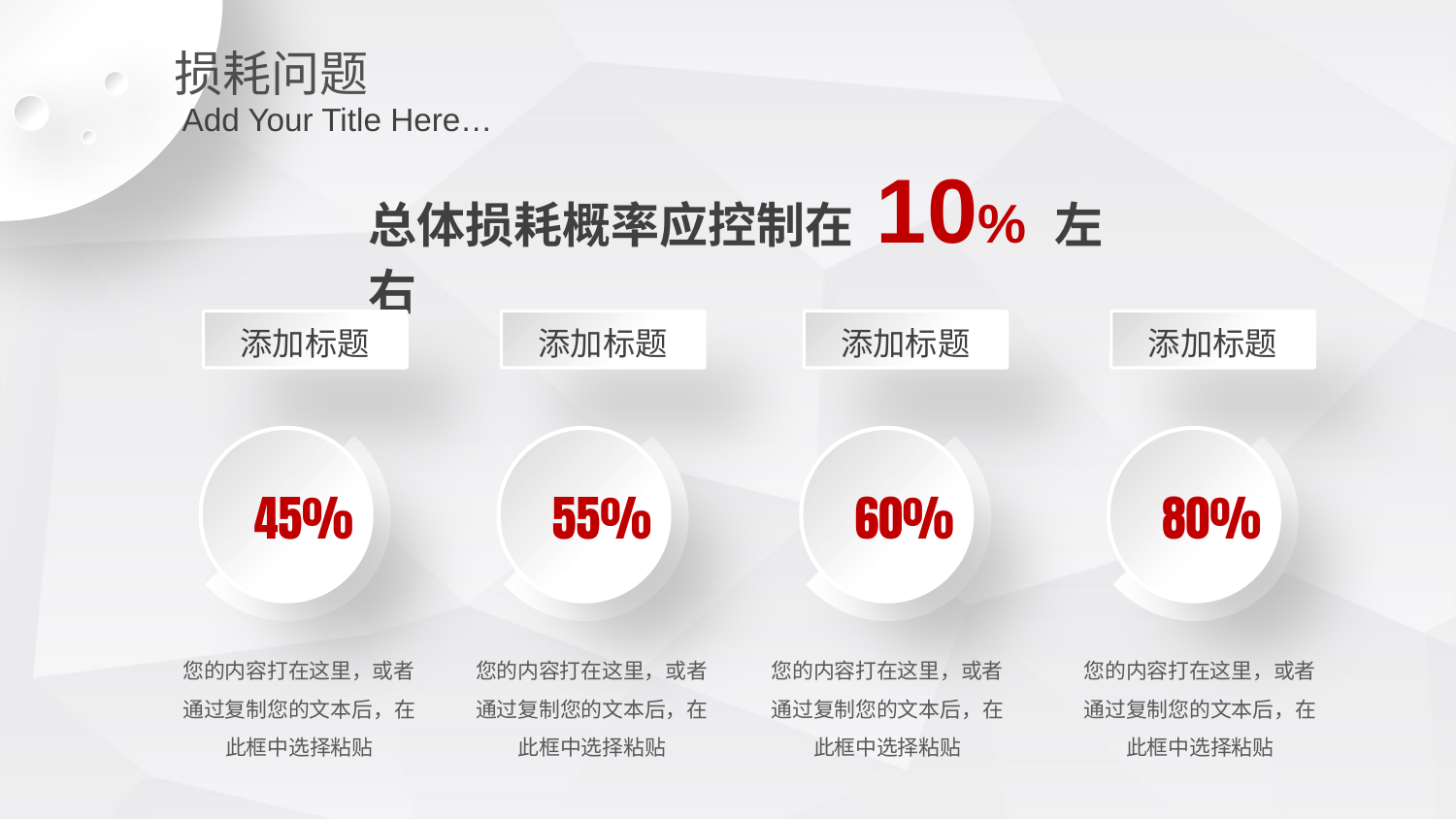

损耗问题

Add Your Title Here…

总体损耗概率应控制在 10% 左右

添加标题
添加标题
添加标题
添加标题

45%
55%
60%
80%

您的内容打在这里，或者通过复制您的文本后，在此框中选择粘贴
您的内容打在这里，或者通过复制您的文本后，在此框中选择粘贴
您的内容打在这里，或者通过复制您的文本后，在此框中选择粘贴
您的内容打在这里，或者通过复制您的文本后，在此框中选择粘贴